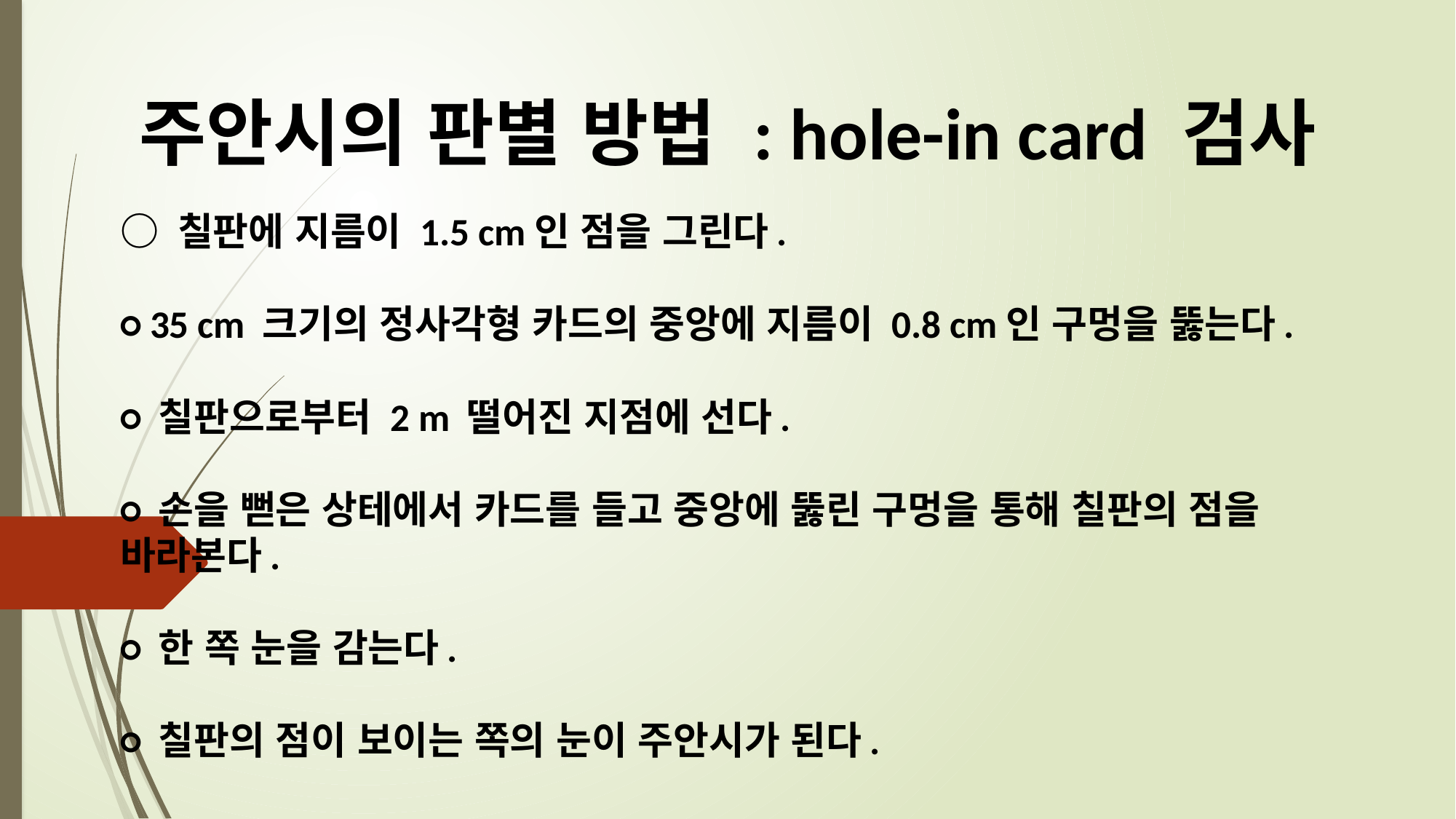

주안시의 판별 방법 : hole-in card 검사
# ○ 칠판에 지름이 1.5 cm인 점을 그린다. ○ 35 cm 크기의 정사각형 카드의 중앙에 지름이 0.8 cm인 구멍을 뚫는다. ○ 칠판으로부터 2 m 떨어진 지점에 선다. ○ 손을 뻗은 상테에서 카드를 들고 중앙에 뚫린 구멍을 통해 칠판의 점을 바라본다. ○ 한 쪽 눈을 감는다. ○ 칠판의 점이 보이는 쪽의 눈이 주안시가 된다.